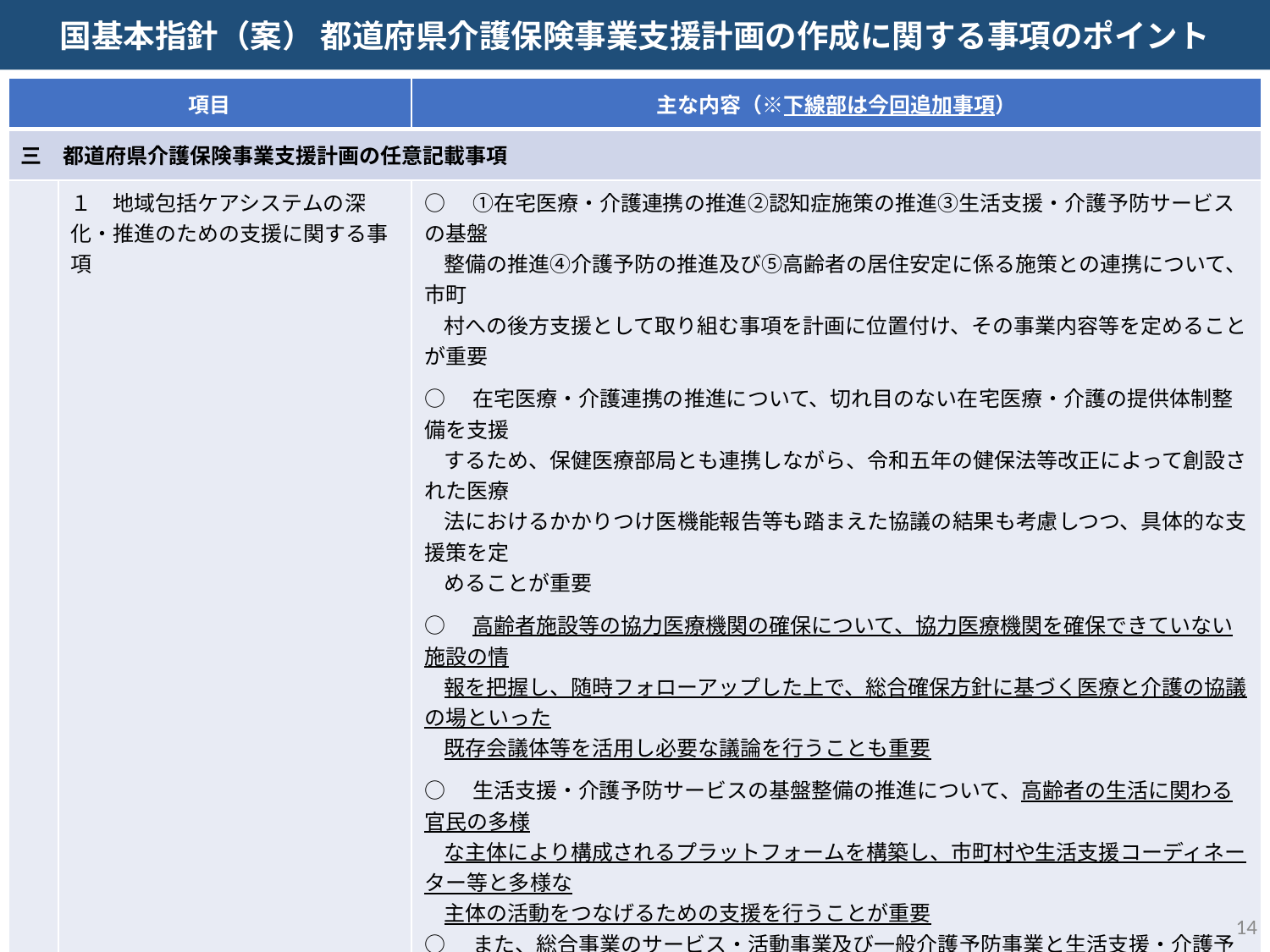

国基本指針（案） 都道府県介護保険事業支援計画の作成に関する事項のポイント
| 項目 |  | 主な内容（※下線部は今回追加事項） |
| --- | --- | --- |
| 三　都道府県介護保険事業支援計画の任意記載事項 |  |  |
|  | １　地域包括ケアシステムの深化・推進のための支援に関する事項 | ○　①在宅医療・介護連携の推進②認知症施策の推進③生活支援・介護予防サービスの基盤 整備の推進④介護予防の推進及び⑤高齢者の居住安定に係る施策との連携について、市町 村への後方支援として取り組む事項を計画に位置付け、その事業内容等を定めることが重要 ○　在宅医療・介護連携の推進について、切れ目のない在宅医療・介護の提供体制整備を支援 するため、保健医療部局とも連携しながら、令和五年の健保法等改正によって創設された医療 法におけるかかりつけ医機能報告等も踏まえた協議の結果も考慮しつつ、具体的な支援策を定 めることが重要 ○　高齢者施設等の協力医療機関の確保について、協力医療機関を確保できていない施設の情 報を把握し、随時フォローアップした上で、総合確保方針に基づく医療と介護の協議の場といった 既存会議体等を活用し必要な議論を行うことも重要 ○　生活支援・介護予防サービスの基盤整備の推進について、高齢者の生活に関わる官民の多様 な主体により構成されるプラットフォームを構築し、市町村や生活支援コーディネーター等と多様な 主体の活動をつなげるための支援を行うことが重要 ○　また、総合事業のサービス・活動事業及び一般介護予防事業と生活支援・介護予防サービス が連動を図りながら高齢者の日常生活を支えるためにも、総合事業の基盤整備を推進する必要 がある。課題を抱える市町村に対して伴走的な支援を行うことが重要であり、中山間・人口減少 地域は支援ニーズが高いことに留意しつつ進める必要 ○　地域ケア会議の推進について、頼れる身寄りがいない高齢者等の抱える課題を実効的に解決 していくに当たっては、医療・介護・福祉等の分野に限らず、法律等の多様な分野の専門家・関 係者の支援が必要となる場合もあることから、市町村がこれらの関係者の地域ケア会議への参画 を促すこと等が可能となるよう、都道府県において必要に応じて関係者の協働に係る支援を行うこ とが望ましい ○　高齢者の居住安定に係る施策との連携について、令和七年に施行された改正住宅セーフティ ネット法の趣旨を踏まえ、都道府県居住支援協議会等の場も活用しながら、各市町村の施策の 実施状況の共有や連携を促し、市町村による生活に困難を抱えた高齢者等に対する住まいの 確保と生活の一体的な支援の取組に対する支援を行うことや、低廉な家賃の住まいを活用した 高齢者の居住の確保を図ることが重要 |
14